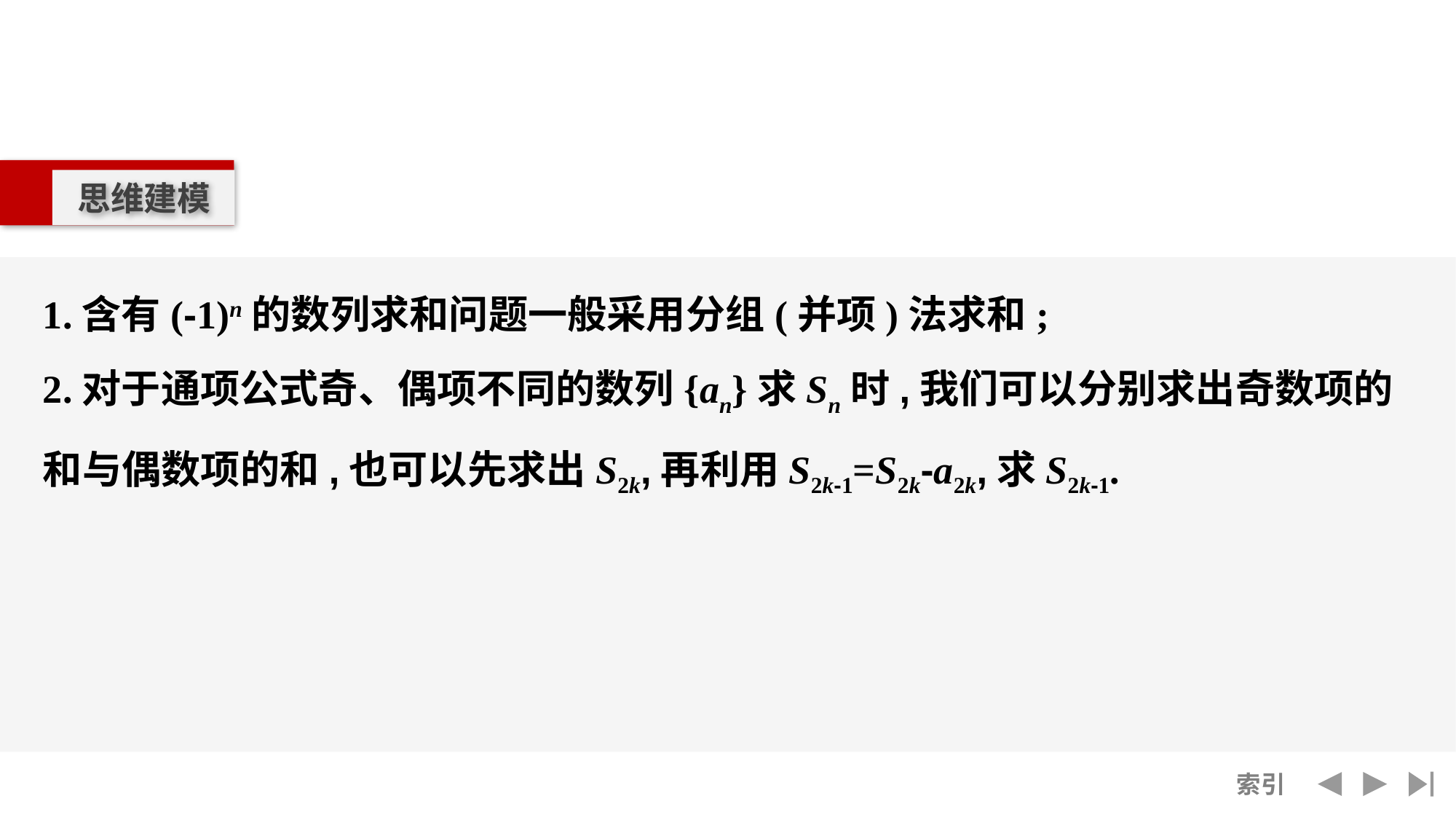

思维建模

1.含有(-1)n的数列求和问题一般采用分组(并项)法求和;
2.对于通项公式奇、偶项不同的数列{an}求Sn时,我们可以分别求出奇数项的和与偶数项的和,也可以先求出S2k,再利用S2k-1=S2k-a2k,求S2k-1.